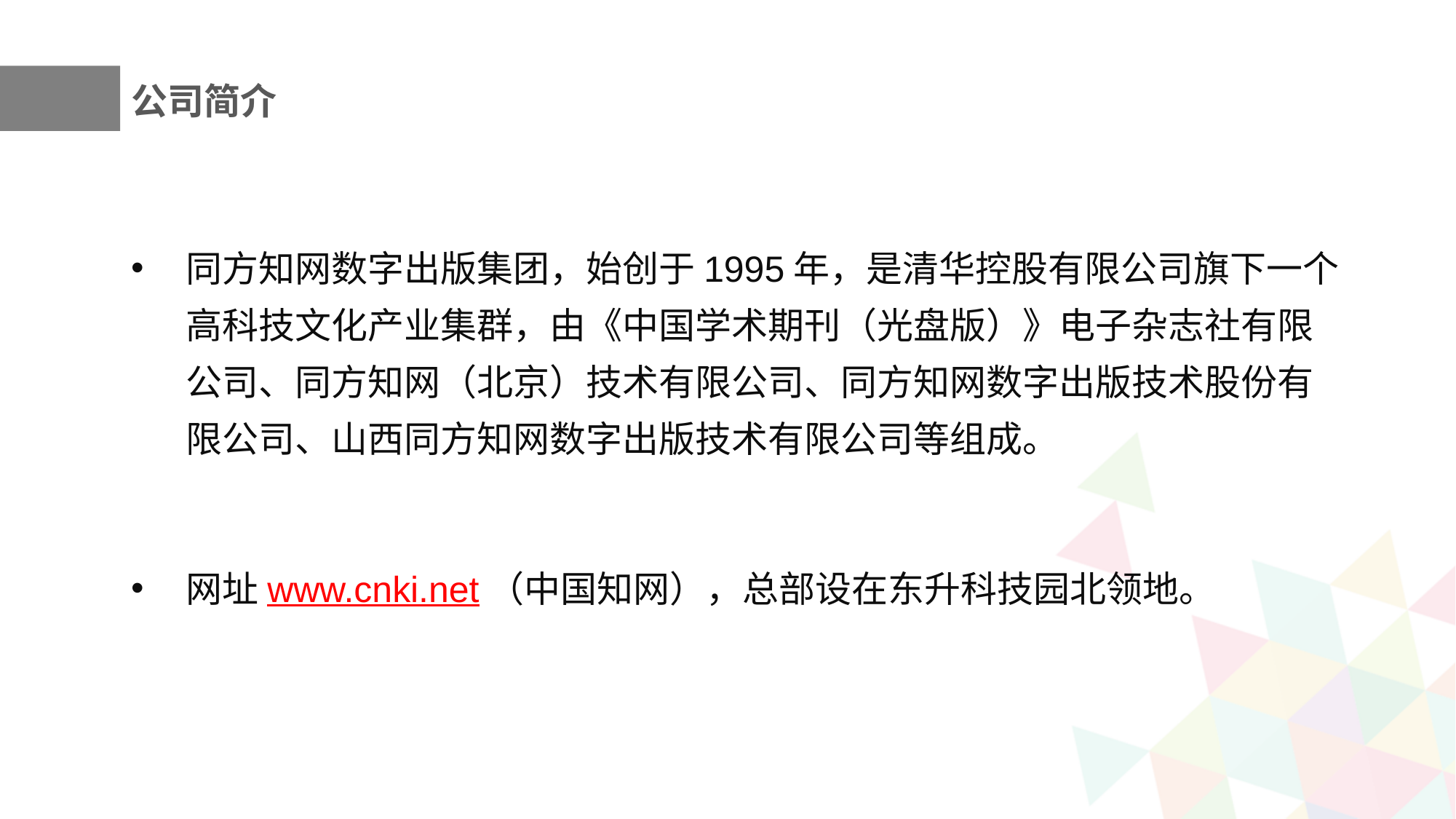

公司简介
同方知网数字出版集团，始创于1995年，是清华控股有限公司旗下一个高科技文化产业集群，由《中国学术期刊（光盘版）》电子杂志社有限公司、同方知网（北京）技术有限公司、同方知网数字出版技术股份有限公司、山西同方知网数字出版技术有限公司等组成。

网址www.cnki.net（中国知网），总部设在东升科技园北领地。